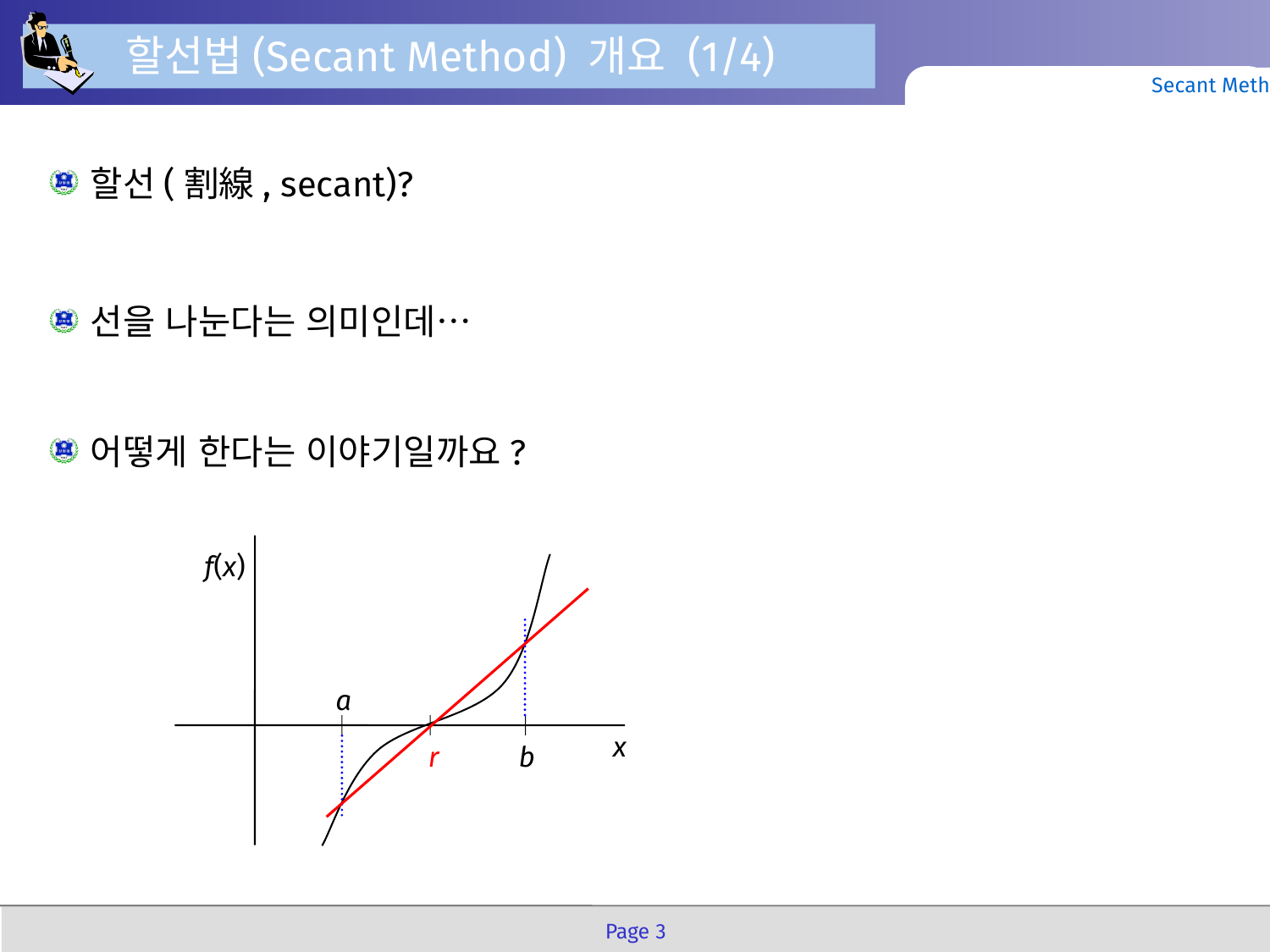

할선법(Secant Method) 개요 (1/4)
Secant Method
할선(割線, secant)?
선을 나눈다는 의미인데…
어떻게 한다는 이야기일까요?
f(x)

a

x

b

r
Page 3